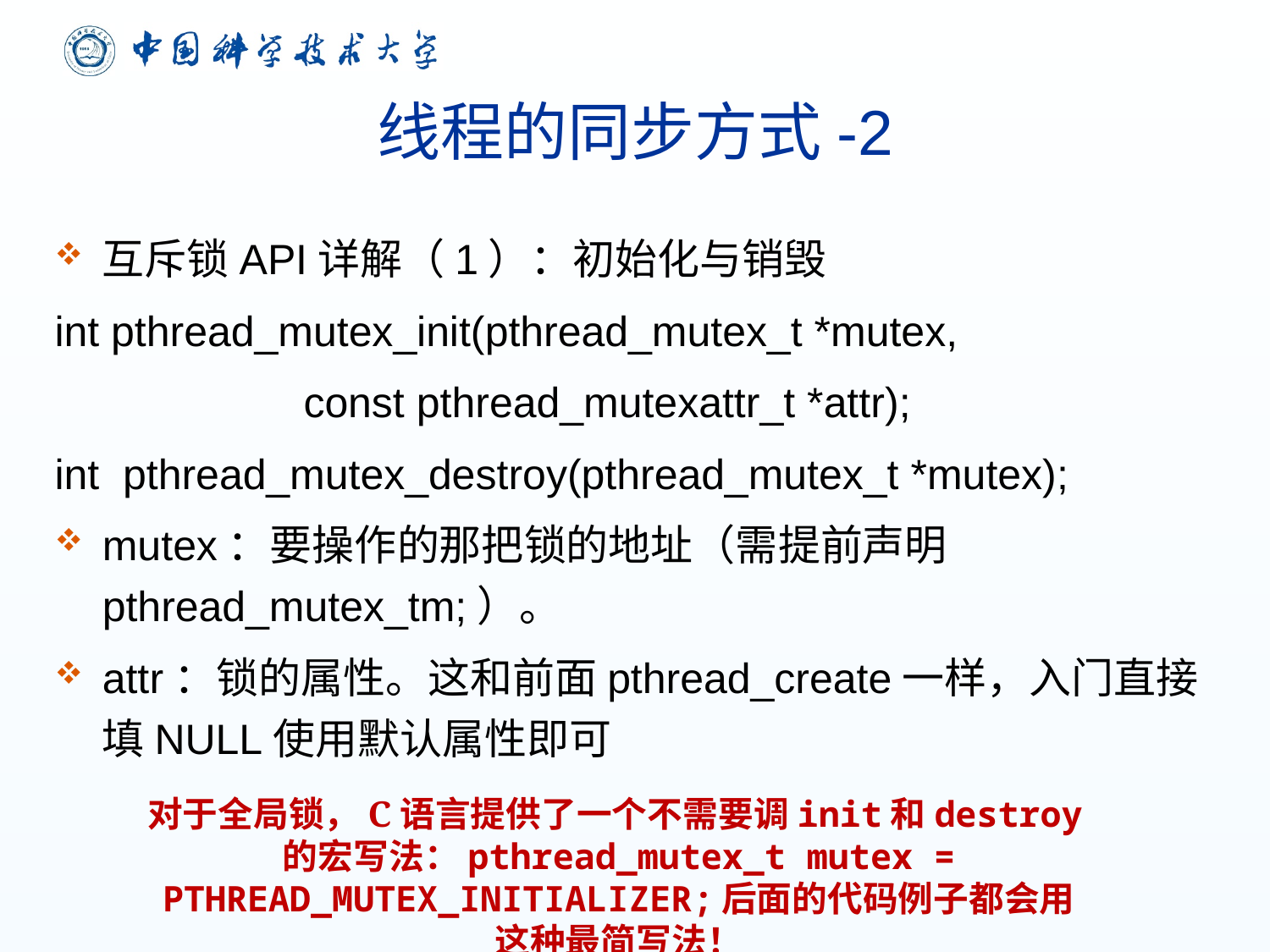

# 线程的同步方式-2
互斥锁API详解（1）：初始化与销毁
int pthread_mutex_init(pthread_mutex_t *mutex,
                     const pthread_mutexattr_t *attr);
int  pthread_mutex_destroy(pthread_mutex_t *mutex);
mutex：要操作的那把锁的地址（需提前声明pthread_mutex_tm;）。
attr：锁的属性。这和前面pthread_create一样，入门直接填NULL使用默认属性即可
对于全局锁，C语言提供了一个不需要调init和destroy的宏写法：pthread_mutex_t mutex = PTHREAD_MUTEX_INITIALIZER;后面的代码例子都会用这种最简写法！